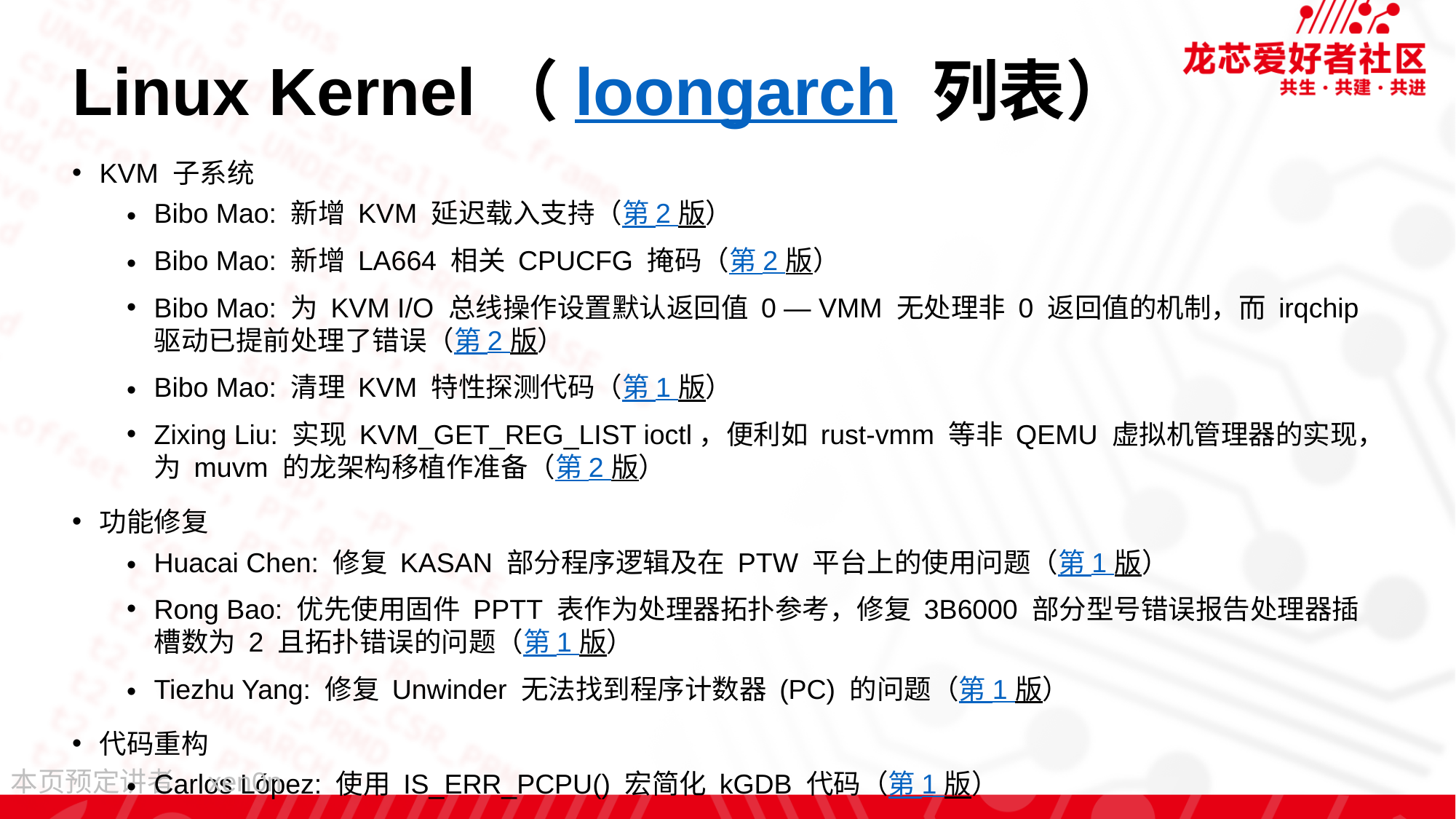

# Linux Kernel（loongarch 列表）
KVM 子系统
Bibo Mao: 新增 KVM 延迟载入支持（第 2 版）
Bibo Mao: 新增 LA664 相关 CPUCFG 掩码（第 2 版）
Bibo Mao: 为 KVM I/O 总线操作设置默认返回值 0 — VMM 无处理非 0 返回值的机制，而 irqchip 驱动已提前处理了错误（第 2 版）
Bibo Mao: 清理 KVM 特性探测代码（第 1 版）
Zixing Liu: 实现 KVM_GET_REG_LIST ioctl，便利如 rust-vmm 等非 QEMU 虚拟机管理器的实现，为 muvm 的龙架构移植作准备（第 2 版）
功能修复
Huacai Chen: 修复 KASAN 部分程序逻辑及在 PTW 平台上的使用问题（第 1 版）
Rong Bao: 优先使用固件 PPTT 表作为处理器拓扑参考，修复 3B6000 部分型号错误报告处理器插槽数为 2 且拓扑错误的问题（第 1 版）
Tiezhu Yang: 修复 Unwinder 无法找到程序计数器 (PC) 的问题（第 1 版）
代码重构
Carlos López: 使用 IS_ERR_PCPU() 宏简化 kGDB 代码（第 1 版）
xen0n